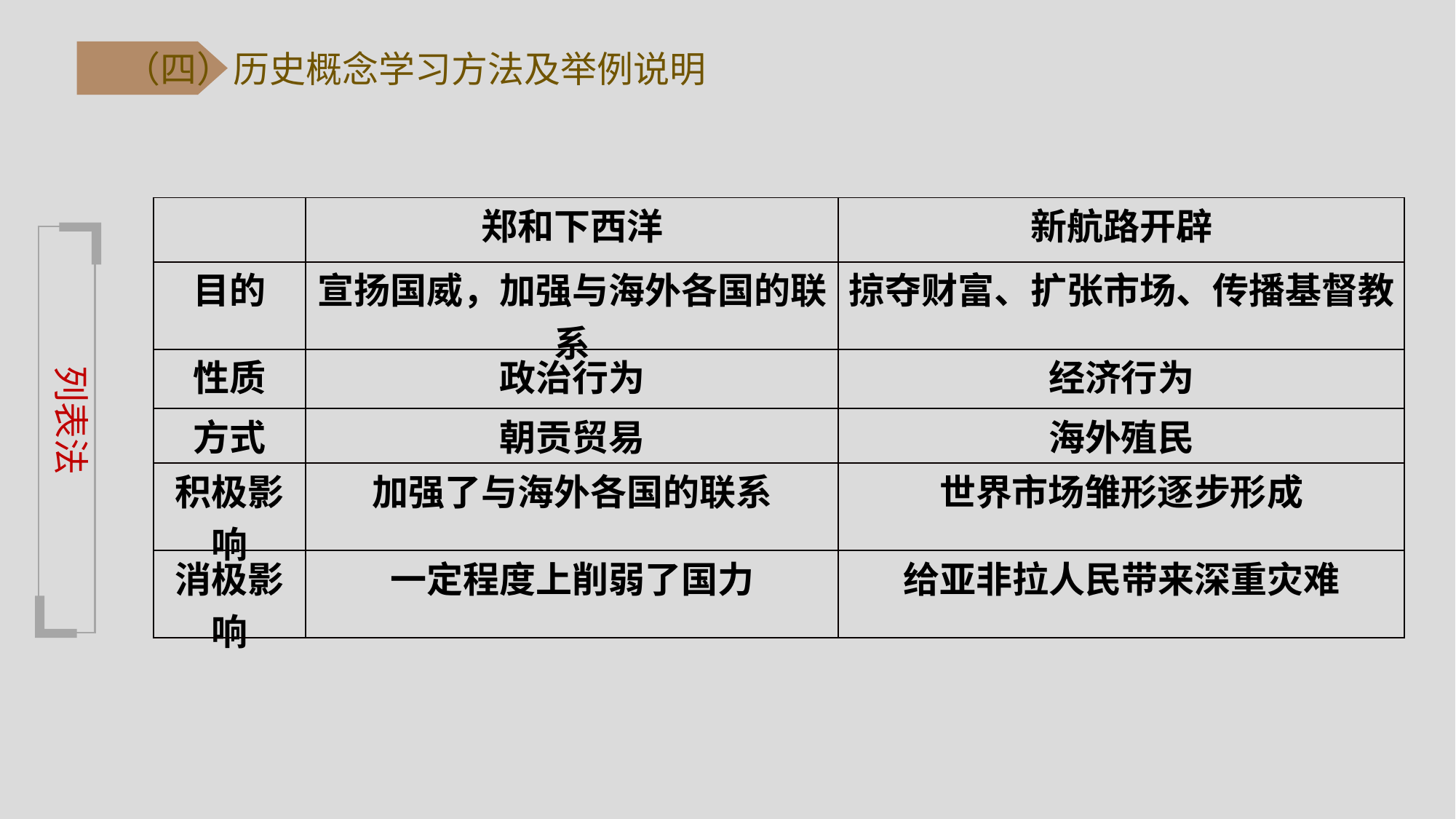

（四）历史概念学习方法及举例说明
|  | 郑和下西洋 | 新航路开辟 |
| --- | --- | --- |
| 目的 | 宣扬国威，加强与海外各国的联系 | 掠夺财富、扩张市场、传播基督教 |
| 性质 | 政治行为 | 经济行为 |
| 方式 | 朝贡贸易 | 海外殖民 |
| 积极影响 | 加强了与海外各国的联系 | 世界市场雏形逐步形成 |
| 消极影响 | 一定程度上削弱了国力 | 给亚非拉人民带来深重灾难 |

列表法